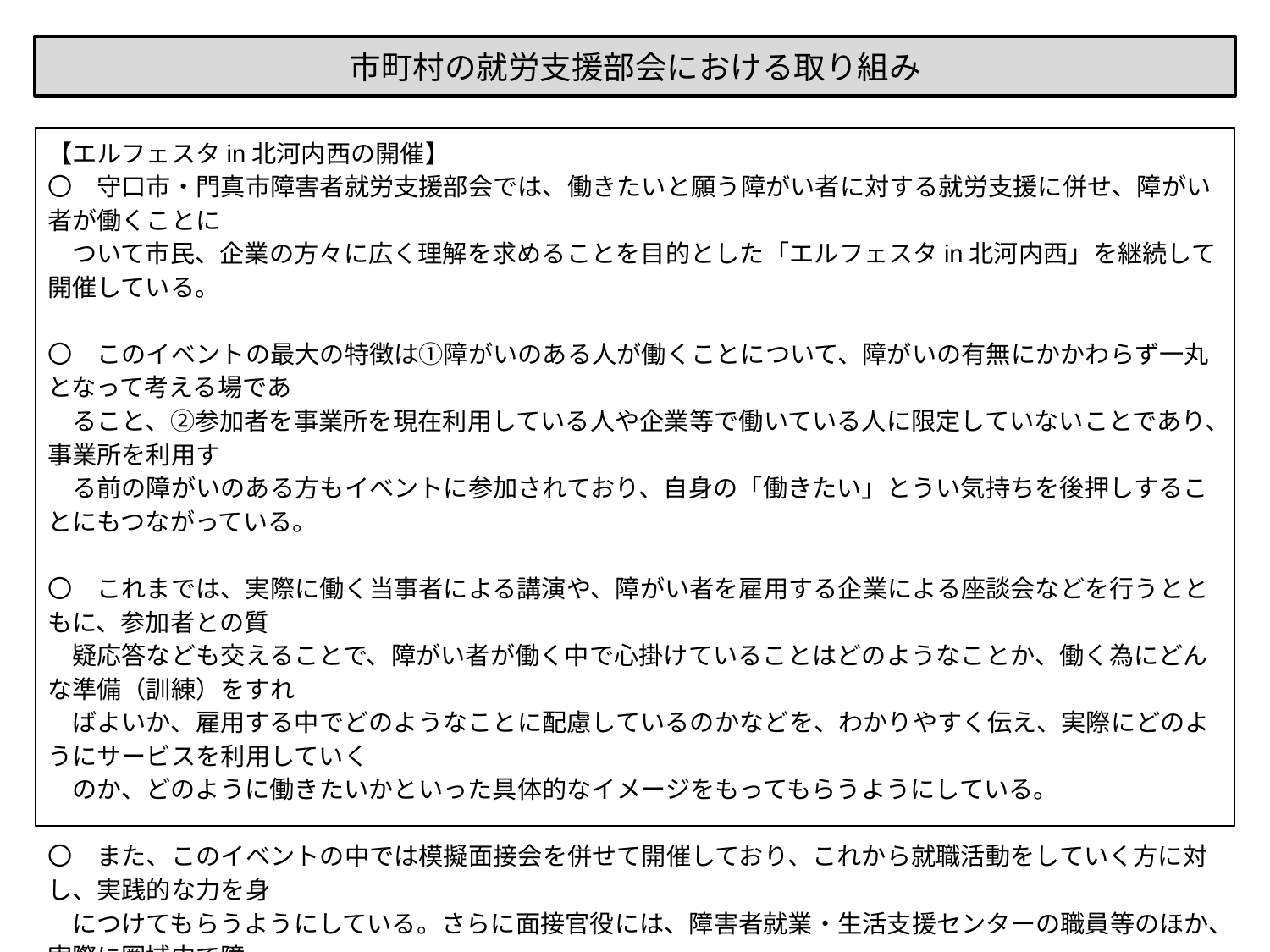

市町村の就労支援部会における取り組み
【エルフェスタin北河内西の開催】
〇　守口市・門真市障害者就労支援部会では、働きたいと願う障がい者に対する就労支援に併せ、障がい者が働くことに
　ついて市民、企業の方々に広く理解を求めることを目的とした「エルフェスタin北河内西」を継続して開催している。

〇　このイベントの最大の特徴は①障がいのある人が働くことについて、障がいの有無にかかわらず一丸となって考える場であ
　ること、②参加者を事業所を現在利用している人や企業等で働いている人に限定していないことであり、事業所を利用す
　る前の障がいのある方もイベントに参加されており、自身の「働きたい」とうい気持ちを後押しすることにもつながっている。

〇　これまでは、実際に働く当事者による講演や、障がい者を雇用する企業による座談会などを行うとともに、参加者との質
　疑応答なども交えることで、障がい者が働く中で心掛けていることはどのようなことか、働く為にどんな準備（訓練）をすれ
　ばよいか、雇用する中でどのようなことに配慮しているのかなどを、わかりやすく伝え、実際にどのようにサービスを利用していく
　のか、どのように働きたいかといった具体的なイメージをもってもらうようにしている。

〇　また、このイベントの中では模擬面接会を併せて開催しており、これから就職活動をしていく方に対し、実践的な力を身
　につけてもらうようにしている。さらに面接官役には、障害者就業・生活支援センターの職員等のほか、実際に圏域内で障
　がい者を雇用している企業の方に来てもらい、模擬面接を受けた障がいのある方に対し、企業の目線による助言が行える
　ようにしている。

〇　このように、圏域内の障がいのある方、支援者、企業が一堂に会し、一緒に障がい者が働くことについて考える場を設け
　ることで、圏域全体としての就労支援を進めている。